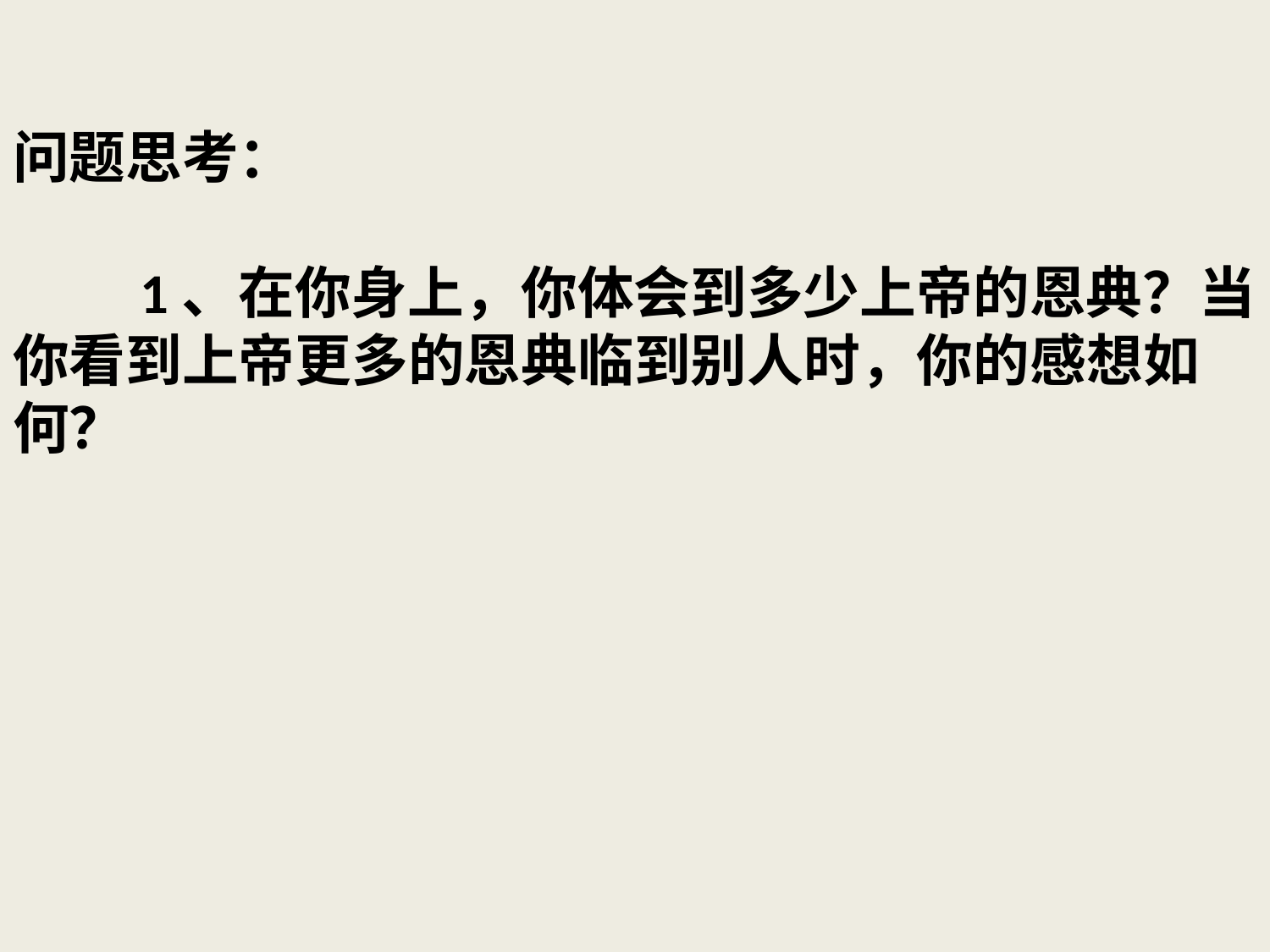

# 问题思考： 1、在你身上，你体会到多少上帝的恩典？当你看到上帝更多的恩典临到别人时，你的感想如何？